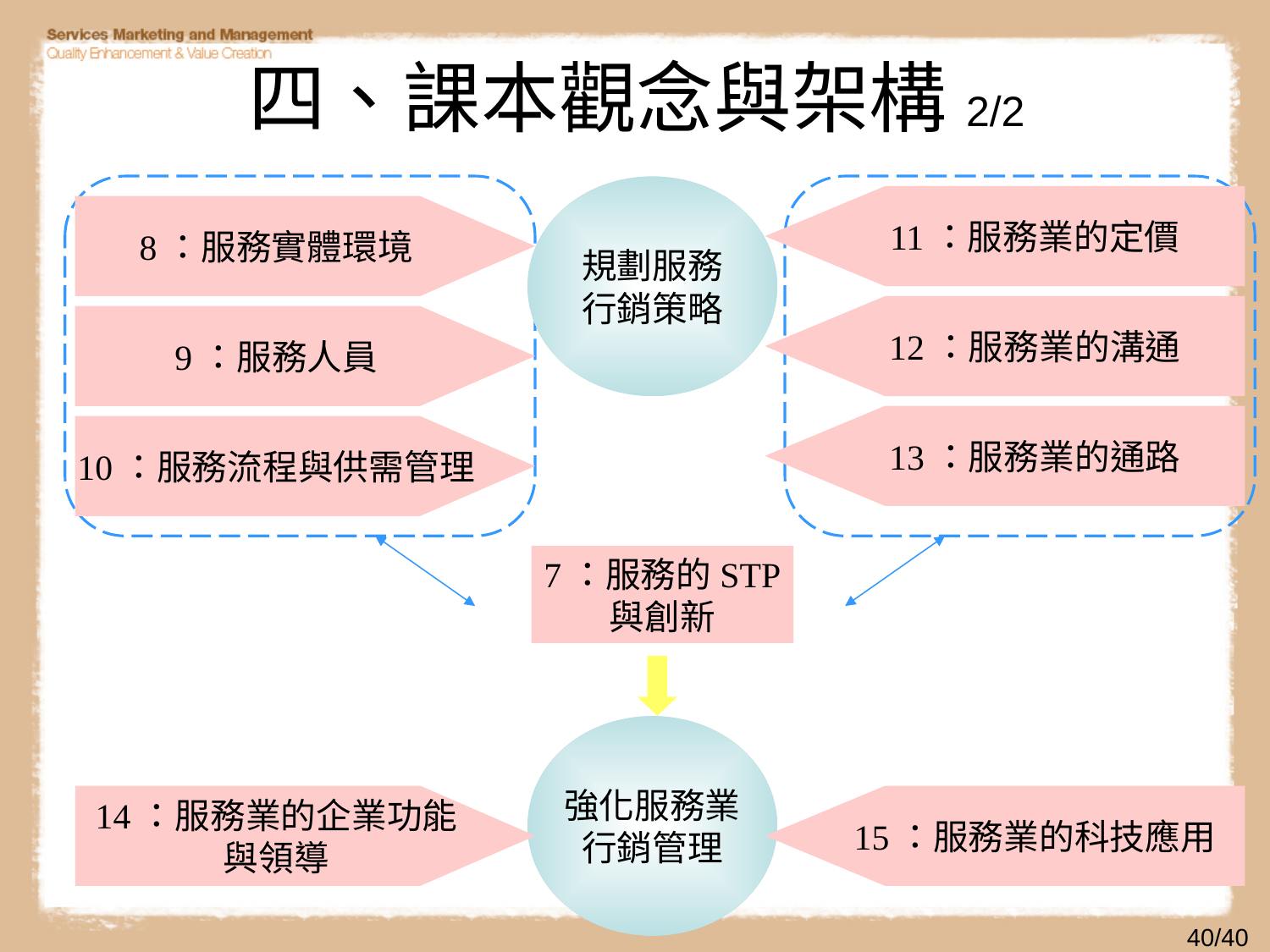

# 四、課本觀念與架構2/2

規劃服務
行銷策略
11：服務業的定價
8：服務實體環境
12：服務業的溝通
9：服務人員
13：服務業的通路
10：服務流程與供需管理

7：服務的STP
與創新

強化服務業
行銷管理
14：服務業的企業功能
與領導
15：服務業的科技應用